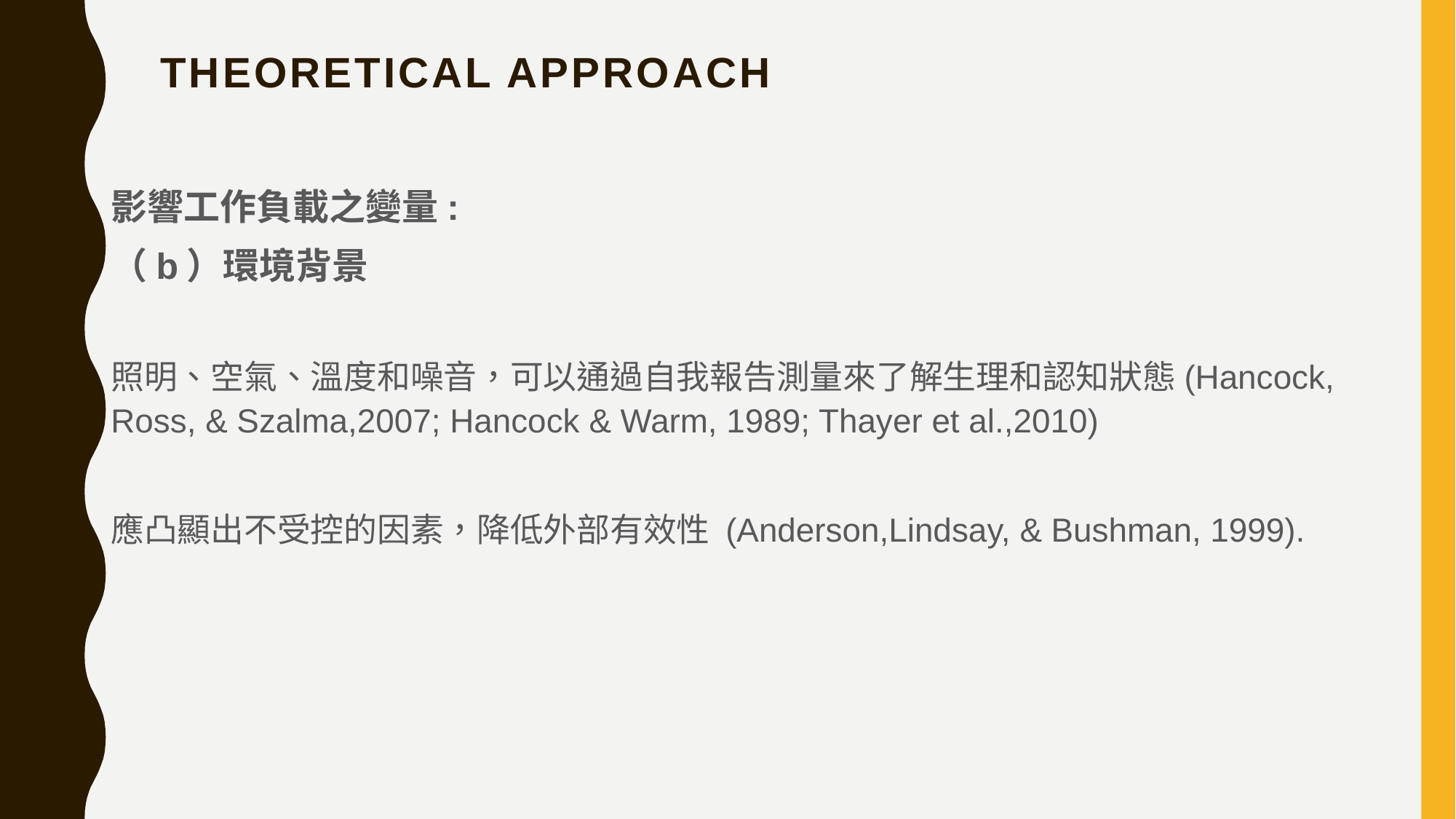

# Theoretical Approach
影響工作負載之變量:
（b）環境背景

照明、空氣、溫度和噪音，可以通過自我報告測量來了解生理和認知狀態(Hancock, Ross, & Szalma,2007; Hancock & Warm, 1989; Thayer et al.,2010)

應凸顯出不受控的因素，降低外部有效性 (Anderson,Lindsay, & Bushman, 1999).